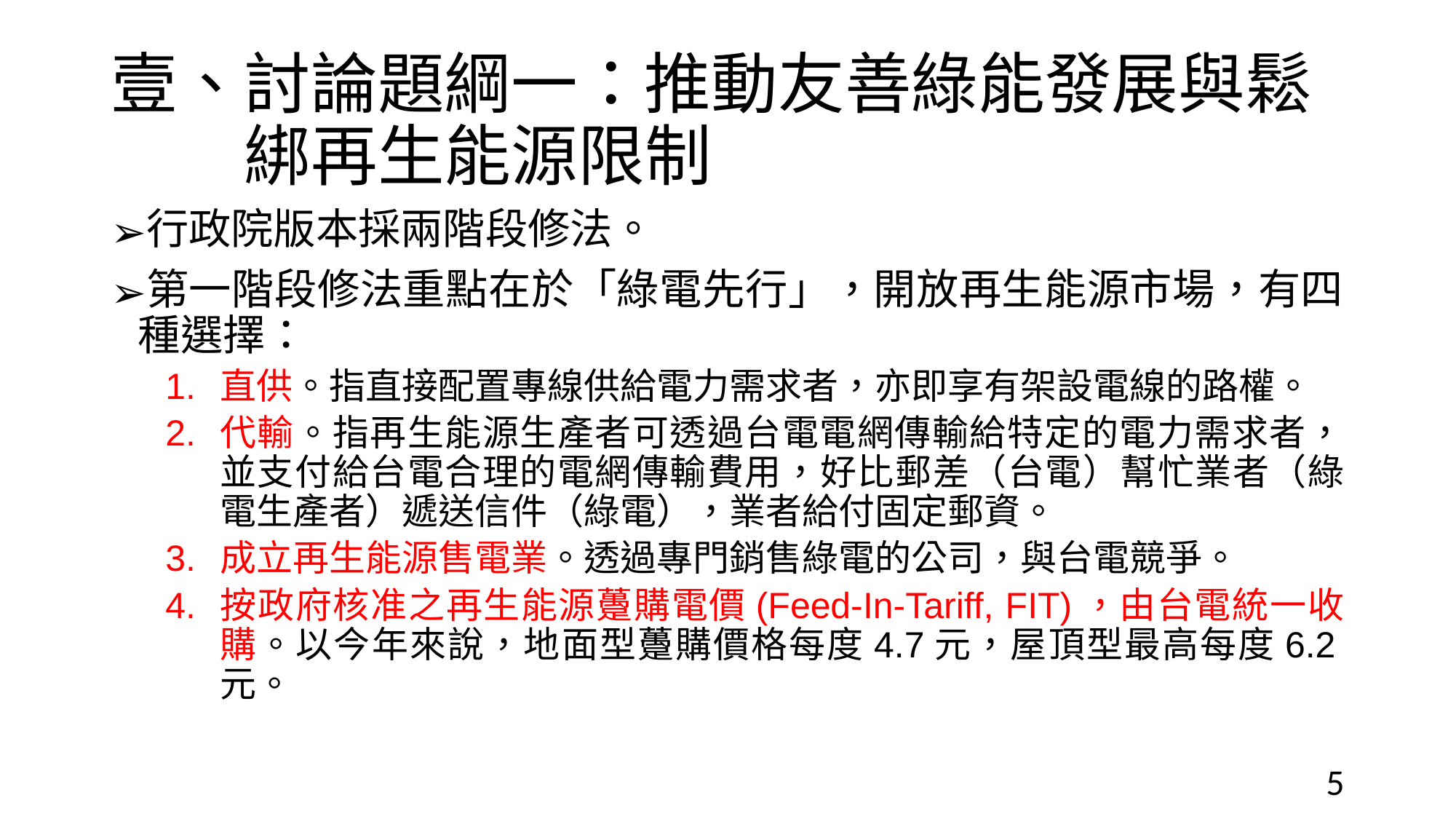

# 壹、討論題綱一：推動友善綠能發展與鬆 　　綁再生能源限制
行政院版本採兩階段修法。
第一階段修法重點在於「綠電先行」，開放再生能源市場，有四種選擇：
直供。指直接配置專線供給電力需求者，亦即享有架設電線的路權。
代輸。指再生能源生產者可透過台電電網傳輸給特定的電力需求者，並支付給台電合理的電網傳輸費用，好比郵差（台電）幫忙業者（綠電生產者）遞送信件（綠電），業者給付固定郵資。
成立再生能源售電業。透過專門銷售綠電的公司，與台電競爭。
按政府核准之再生能源躉購電價(Feed-In-Tariff, FIT)，由台電統一收購。以今年來說，地面型躉購價格每度4.7元，屋頂型最高每度6.2元。

5